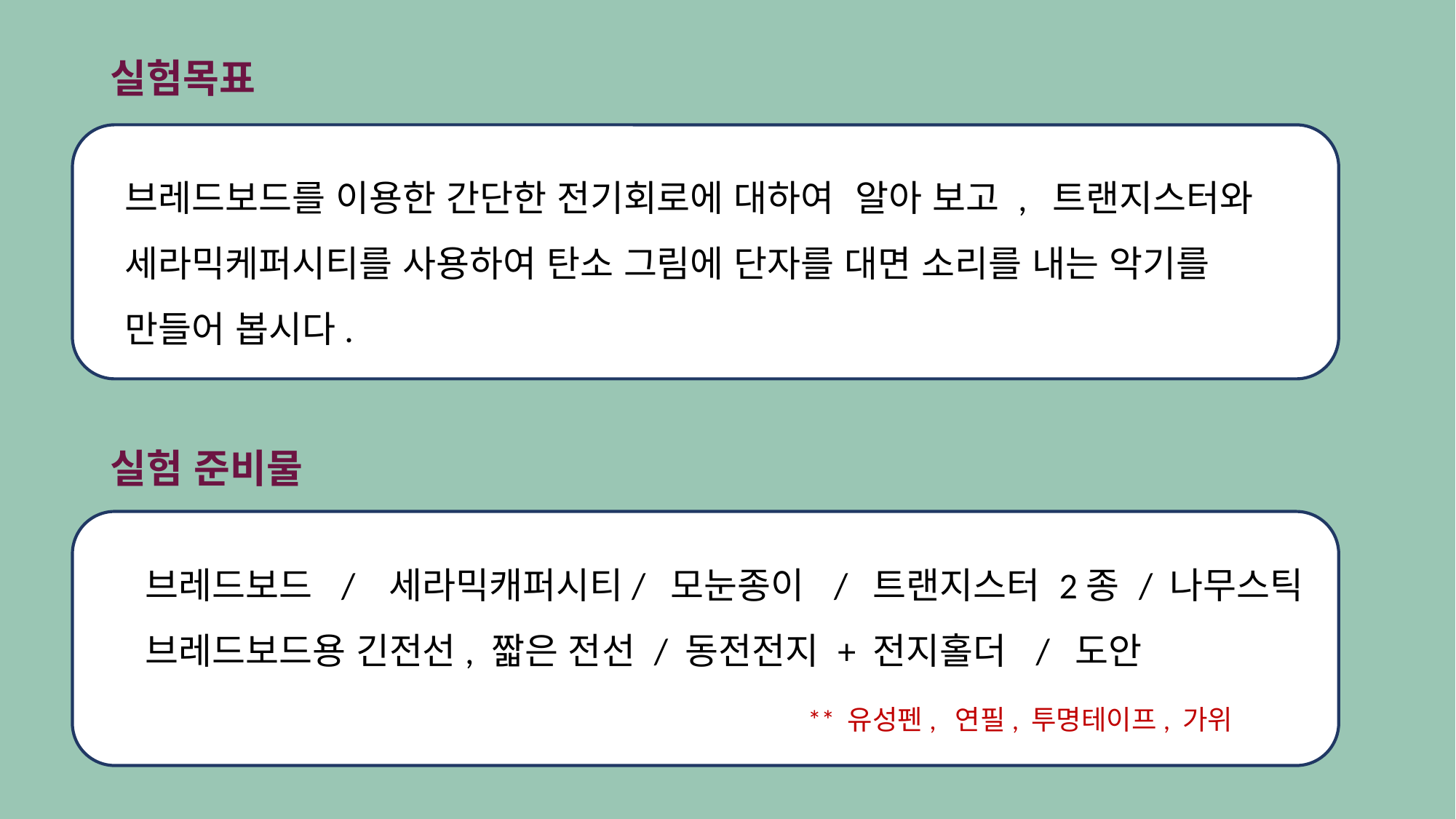

실험목표
  브레드보드를 이용한 간단한 전기회로에 대하여  알아 보고 ,  트랜지스터와
  세라믹케퍼시티를 사용하여 탄소 그림에 단자를 대면 소리를 내는 악기를
  만들어 봅시다.
실험 준비물
    브레드보드  /   세라믹캐퍼시티/  모눈종이  /  트랜지스터 2종 / 나무스틱
    브레드보드용 긴전선, 짧은 전선 / 동전전지 + 전지홀더  /  도안
                                                                                       ** 유성펜,  연필, 투명테이프, 가위